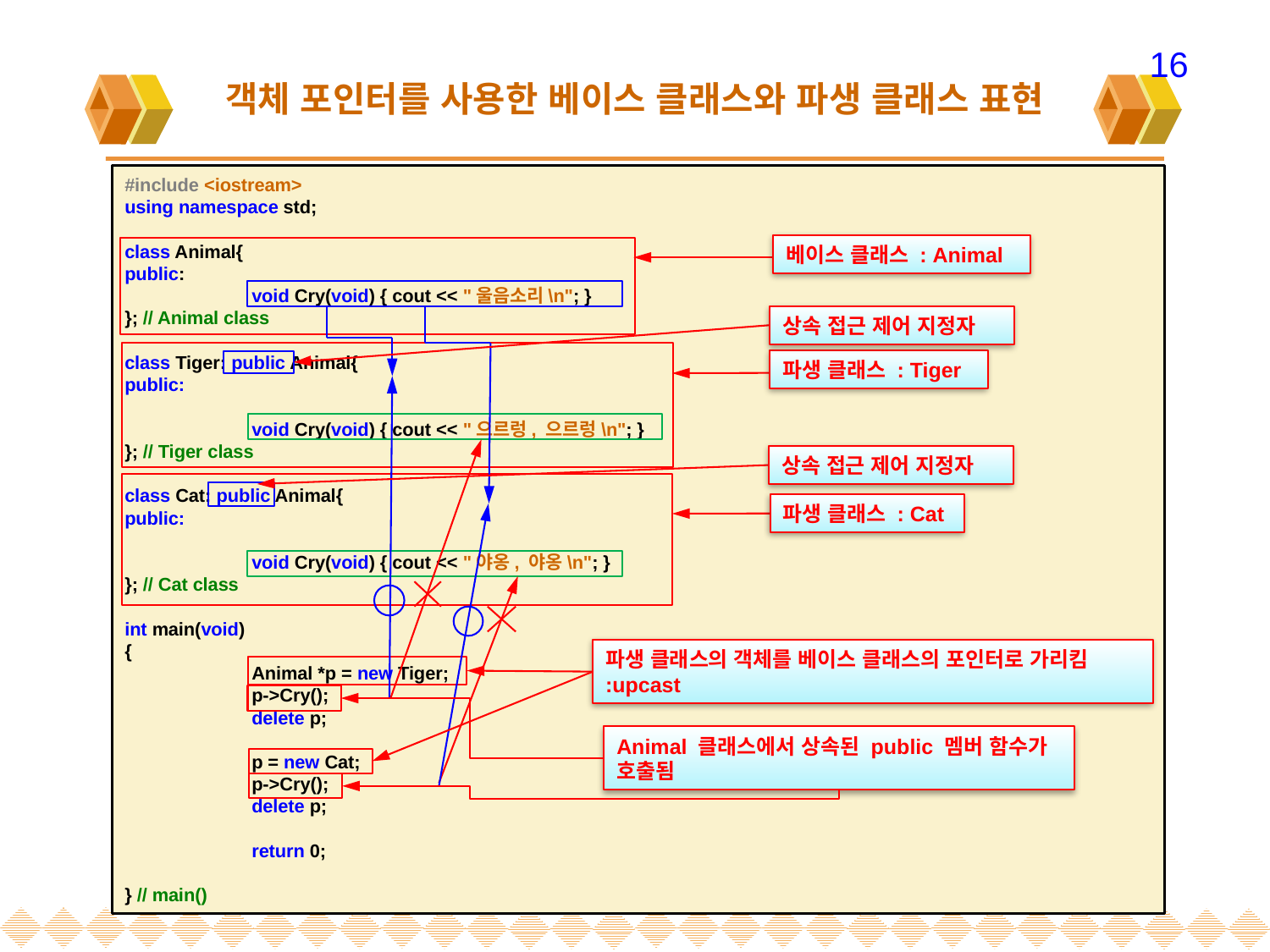

16
# 객체 포인터를 사용한 베이스 클래스와 파생 클래스 표현
#include <iostream>
using namespace std;

class Animal{
public:
	void Cry(void) { cout << "울음소리\n"; }
}; // Animal class

class Tiger: public Animal{
public:

	void Cry(void) { cout << "으르렁, 으르렁\n"; }
}; // Tiger class

class Cat: public Animal{
public:

	void Cry(void) { cout << "야옹, 야옹\n"; }
}; // Cat class

int main(void)
{
	Animal *p = new Tiger;
	p->Cry();
	delete p;

	p = new Cat;
	p->Cry();
	delete p;

	return 0;

} // main()
베이스 클래스 : Animal

상속 접근 제어 지정자

파생 클래스 : Tiger

상속 접근 제어 지정자

파생 클래스 : Cat

파생 클래스의 객체를 베이스 클래스의 포인터로 가리킴
:upcast

Animal 클래스에서 상속된 public 멤버 함수가
호출됨